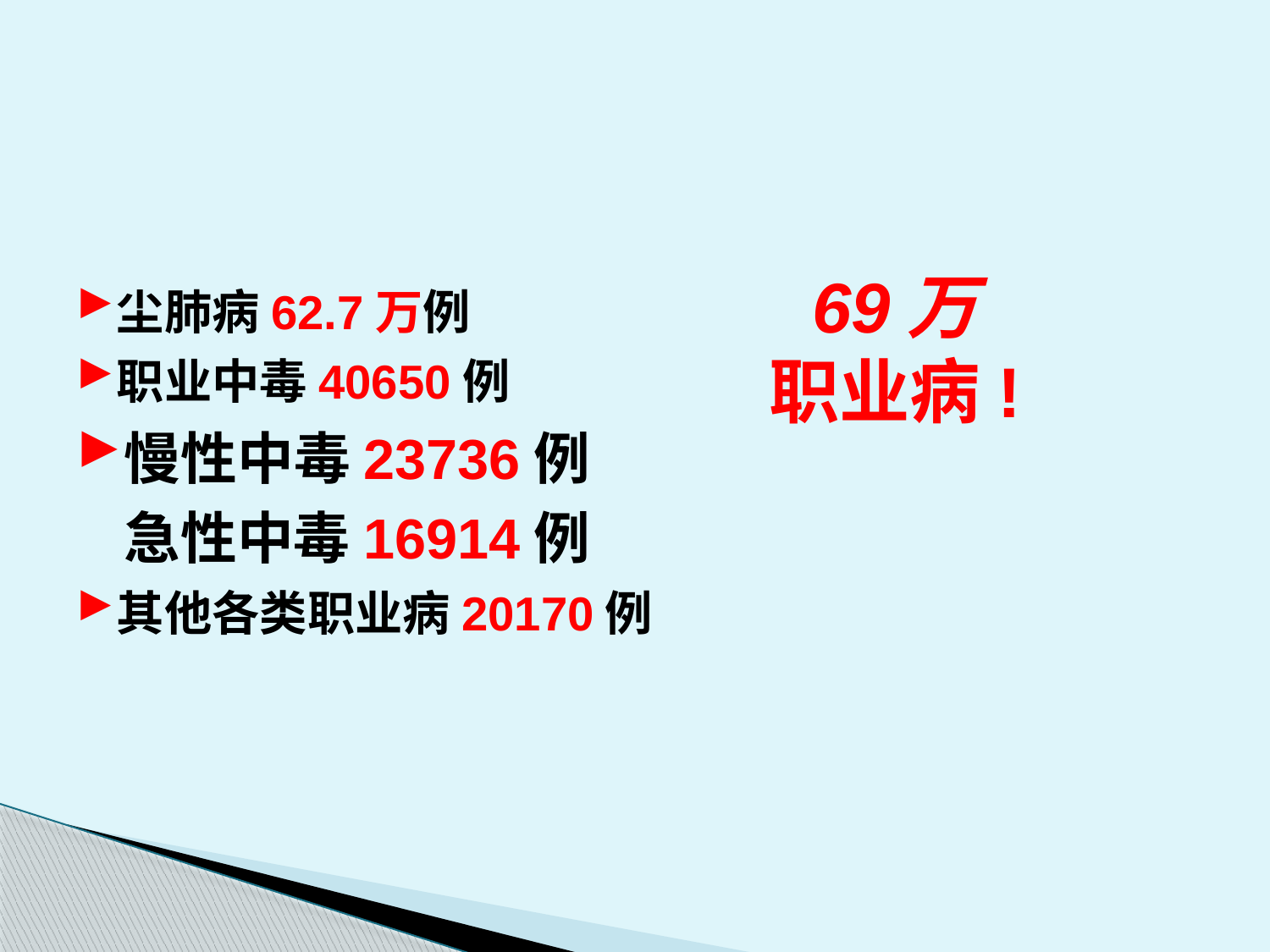

#

尘肺病62.7万例
职业中毒40650例
慢性中毒23736例
急性中毒16914例
其他各类职业病20170例

69万
职业病!